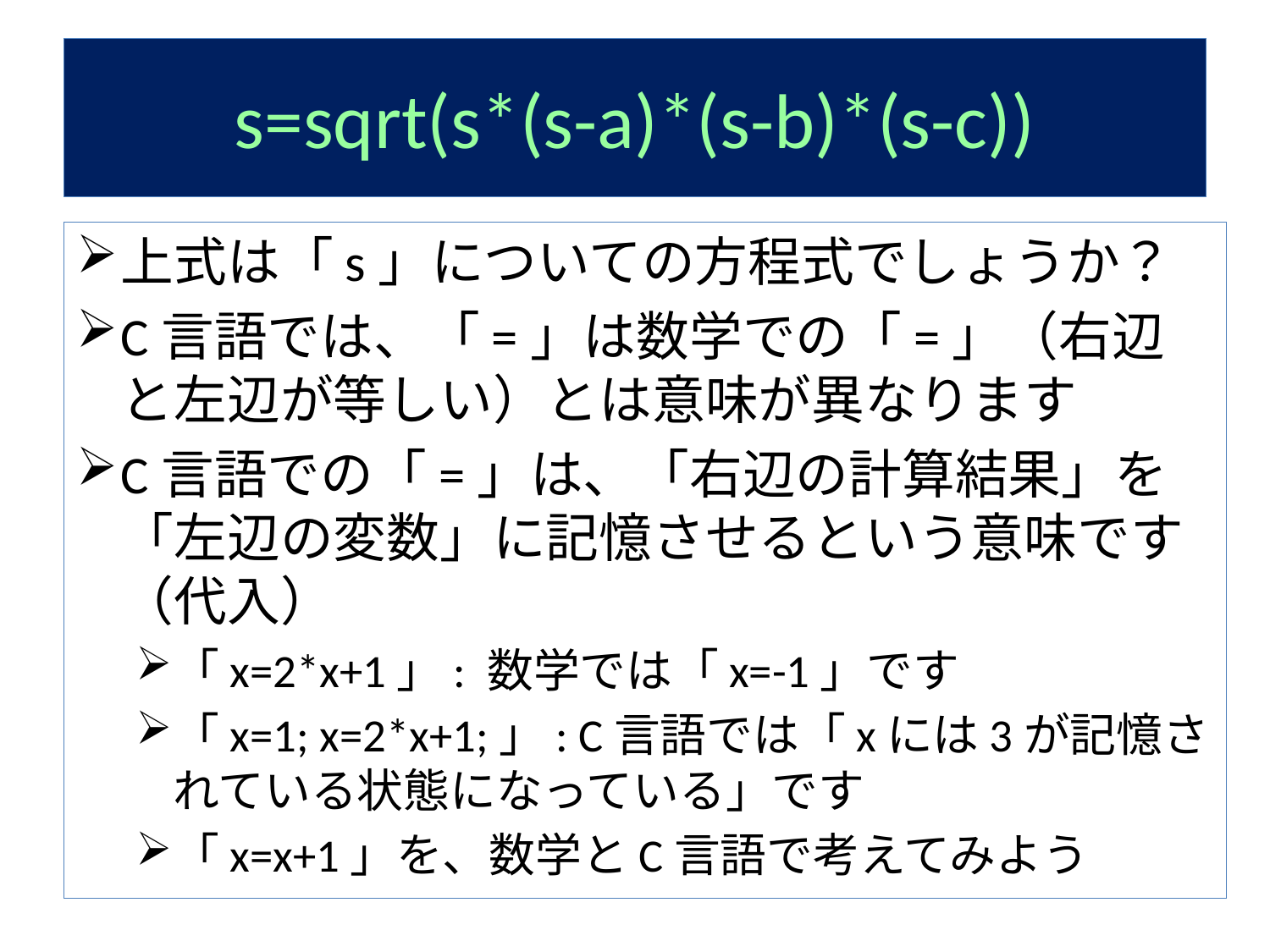

# s=sqrt(s*(s-a)*(s-b)*(s-c))
上式は「s」についての方程式でしょうか？
C言語では、「=」は数学での「=」（右辺と左辺が等しい）とは意味が異なります
C言語での「=」は、「右辺の計算結果」を「左辺の変数」に記憶させるという意味です（代入）
「x=2*x+1」: 数学では「x=-1」です
「x=1; x=2*x+1;」: C言語では「xには3が記憶されている状態になっている」です
「x=x+1」を、数学とC言語で考えてみよう